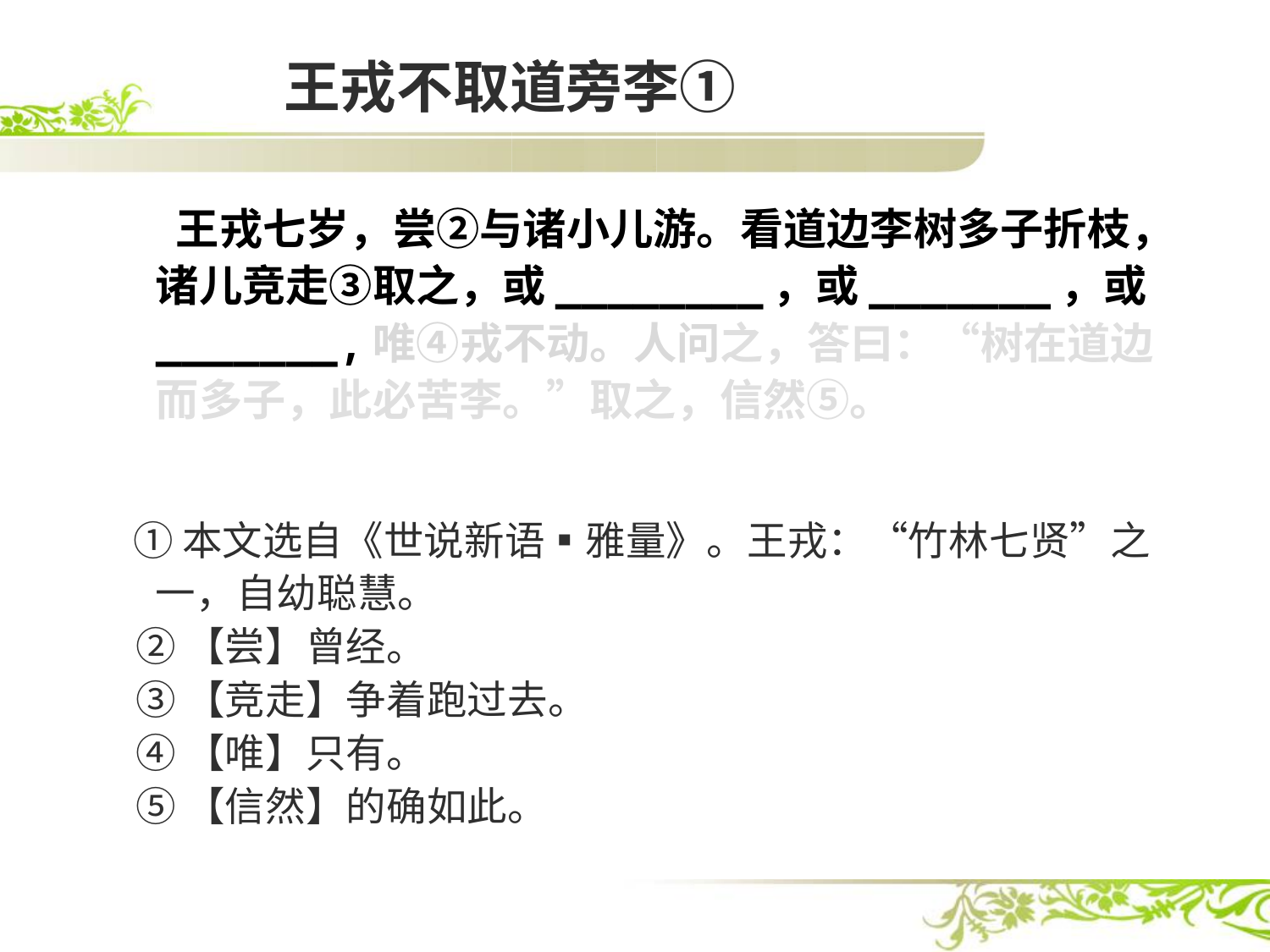

# 王戎不取道旁李①
      王戎七岁，尝②与诸小儿游。看道边李树多子折枝，诸儿竞走③取之，或________，或_______，或_______,唯④戎不动。人问之，答曰：“树在道边而多子，此必苦李。”取之，信然⑤。

   ①本文选自《世说新语▪雅量》。王戎：“竹林七贤”之一，自幼聪慧。
   ②【尝】曾经。
   ③【竞走】争着跑过去。
   ④【唯】只有。
   ⑤【信然】的确如此。